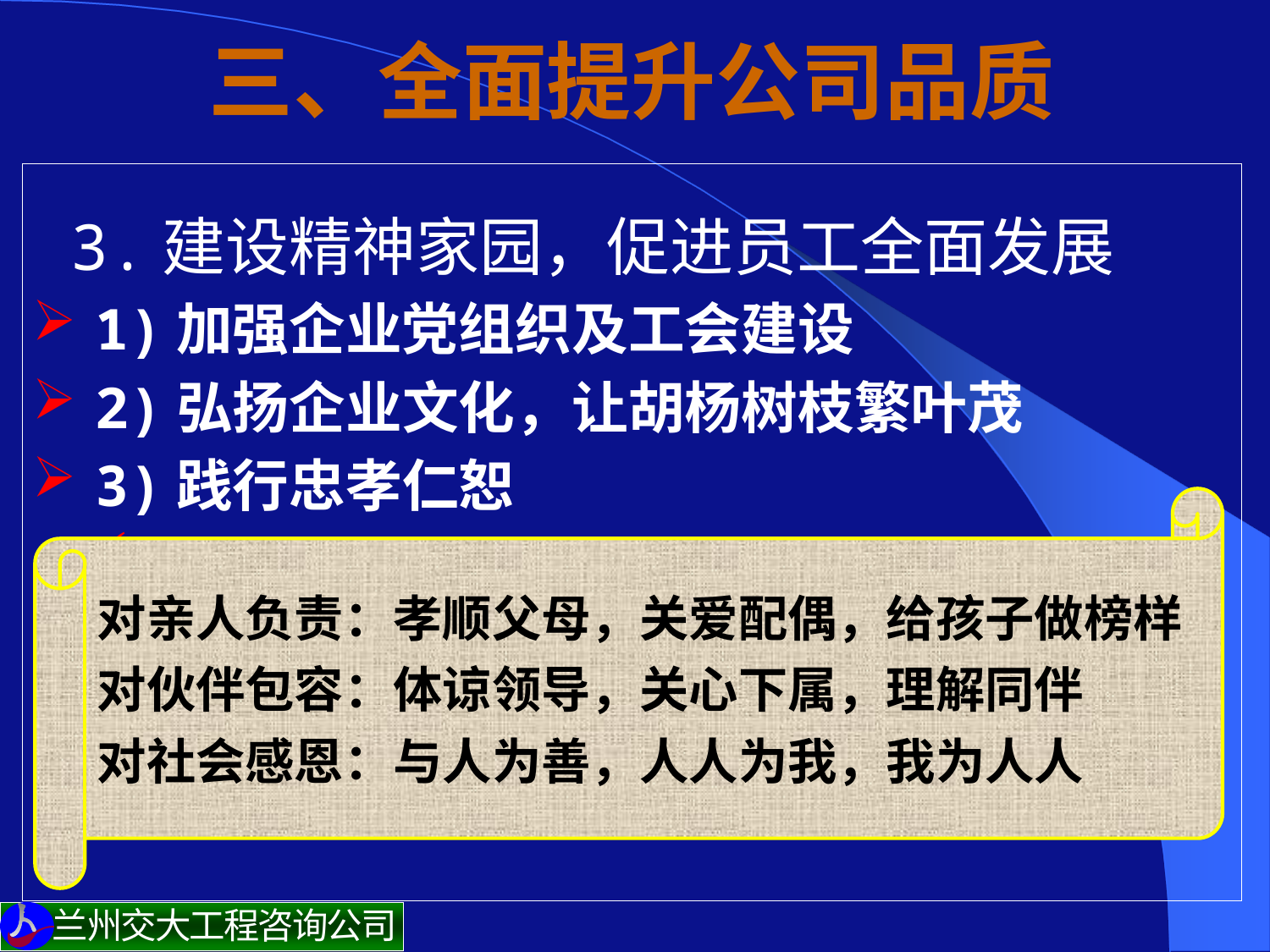

# 三、全面提升公司品质
 3.建设精神家园，促进员工全面发展
1)加强企业党组织及工会建设
2)弘扬企业文化，让胡杨树枝繁叶茂
3)践行忠孝仁恕
忠  引申到做人做事，把心摆正
孝  陪伴就是孝心的表现
仁 己欲立而立人，己欲达而达人
恕 己之不欲，勿施于人
对亲人负责：孝顺父母，关爱配偶，给孩子做榜样
对伙伴包容：体谅领导，关心下属，理解同伴
对社会感恩：与人为善，人人为我，我为人人